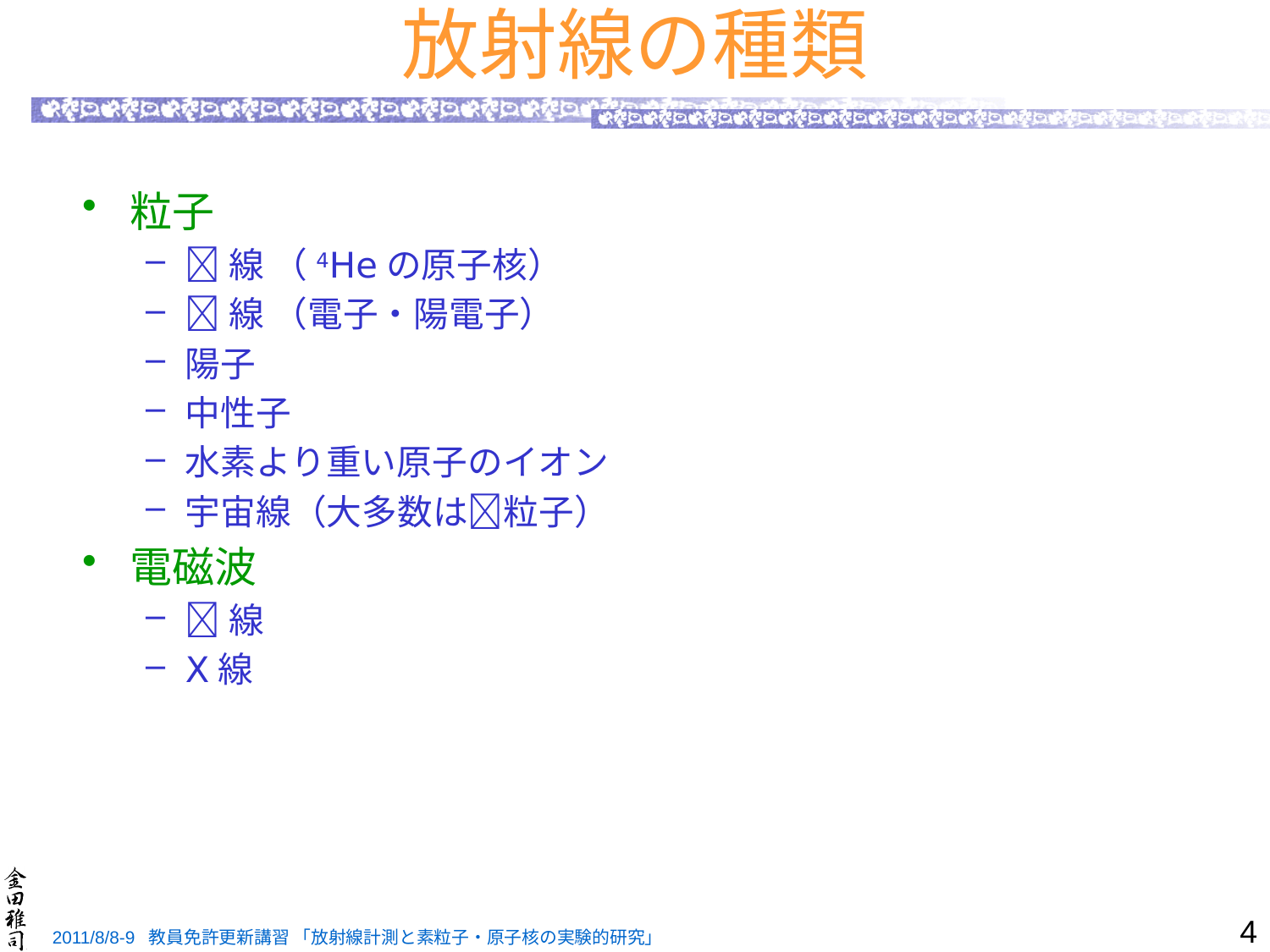

# 放射線の種類
粒子
α線 （4Heの原子核）
β線 （電子・陽電子）
陽子
中性子
水素より重い原子のイオン
宇宙線（大多数はμ粒子）
電磁波
γ線
X線
4
2011/8/8-9  教員免許更新講習 「放射線計測と素粒子・原子核の実験的研究」